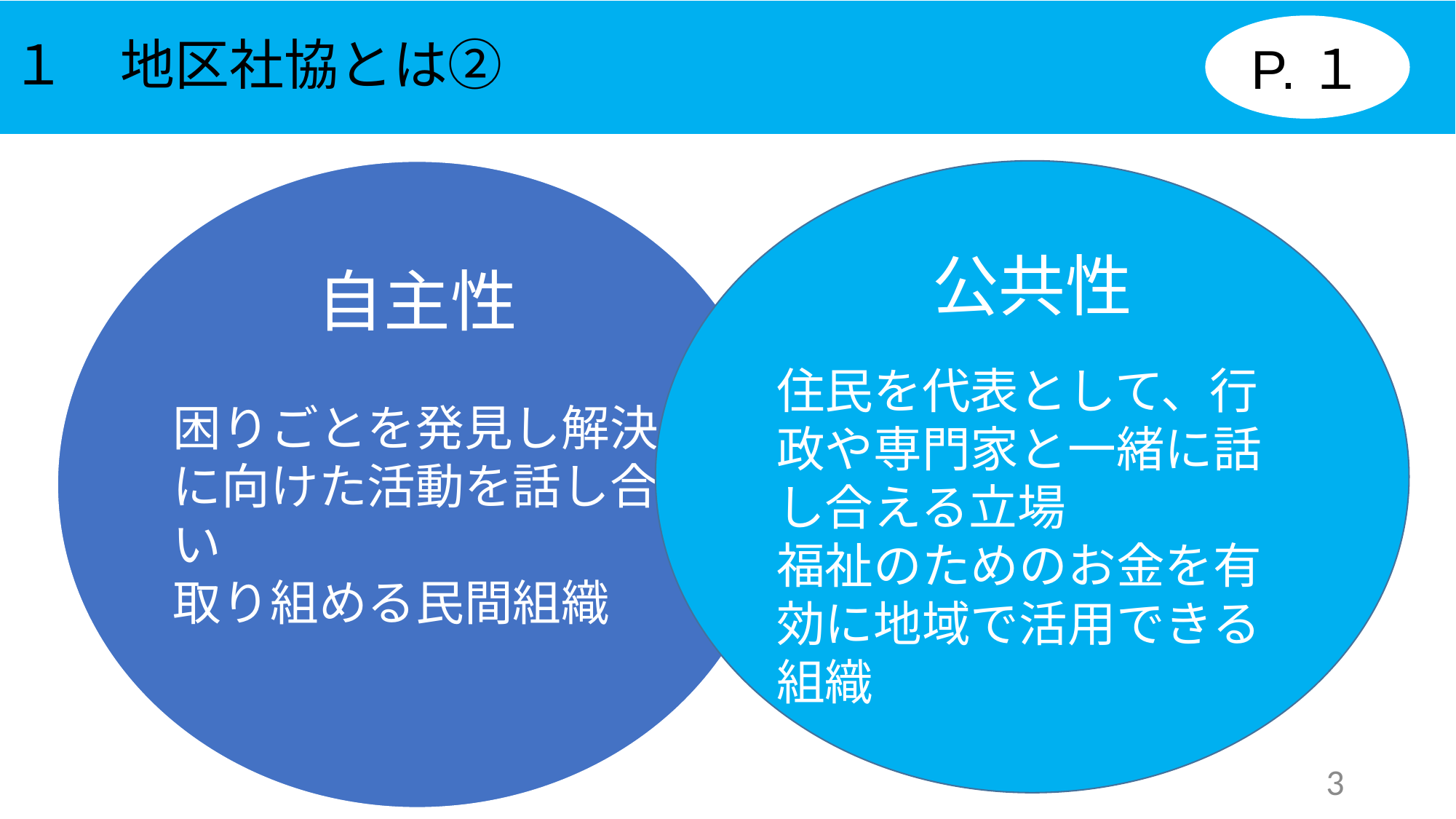

# １　地区社協とは②
P.１
自主性

困りごとを発見し解決に向けた活動を話し合い
取り組める民間組織

公共性

住民を代表として、行政や専門家と一緒に話し合える立場
福祉のためのお金を有効に地域で活用できる組織

3